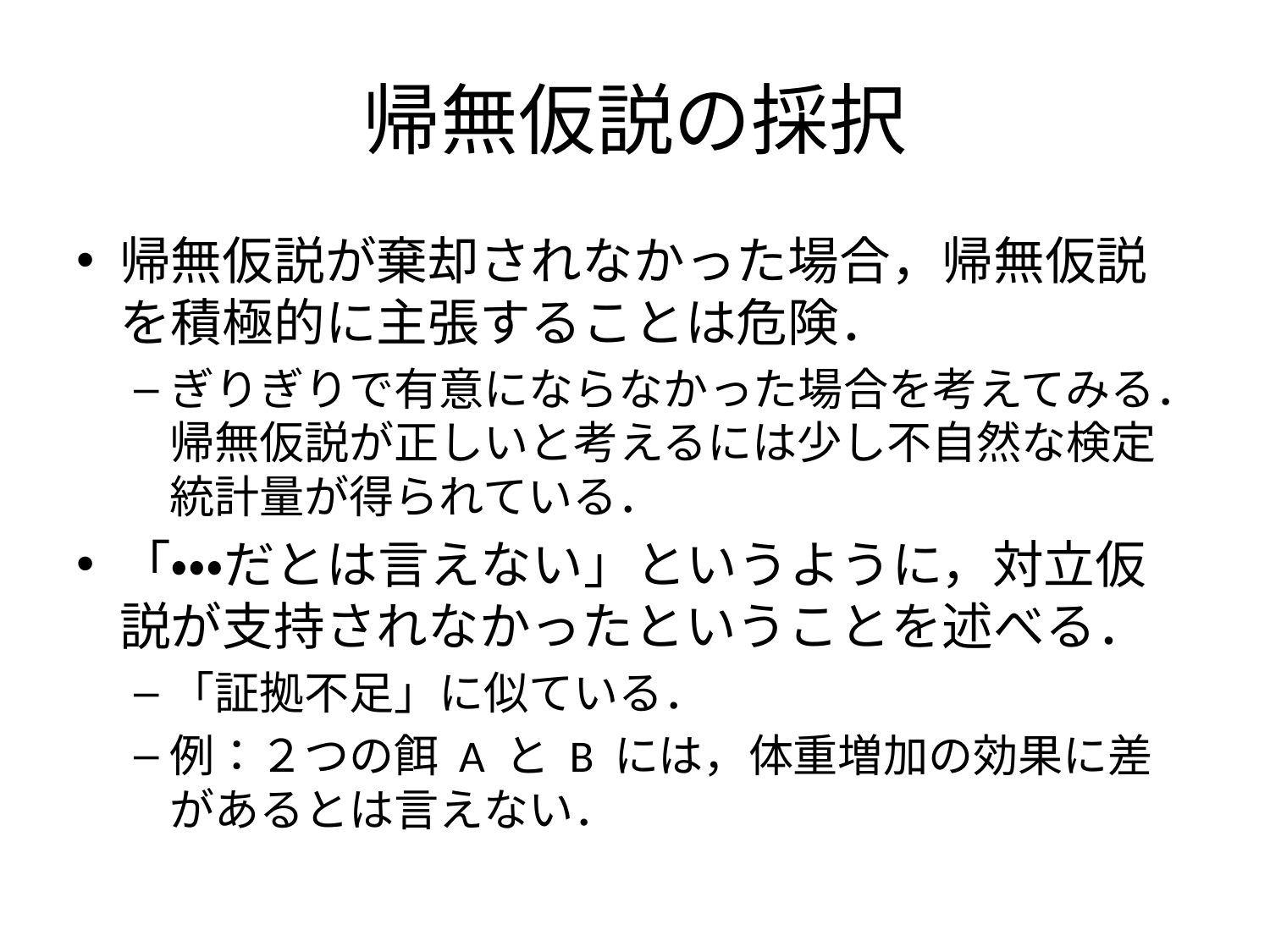

# 帰無仮説の採択
帰無仮説が棄却されなかった場合，帰無仮説を積極的に主張することは危険．
ぎりぎりで有意にならなかった場合を考えてみる．帰無仮説が正しいと考えるには少し不自然な検定統計量が得られている．
「・・・だとは言えない」というように，対立仮説が支持されなかったということを述べる．
「証拠不足」に似ている．
例：２つの餌 A と B には，体重増加の効果に差があるとは言えない．